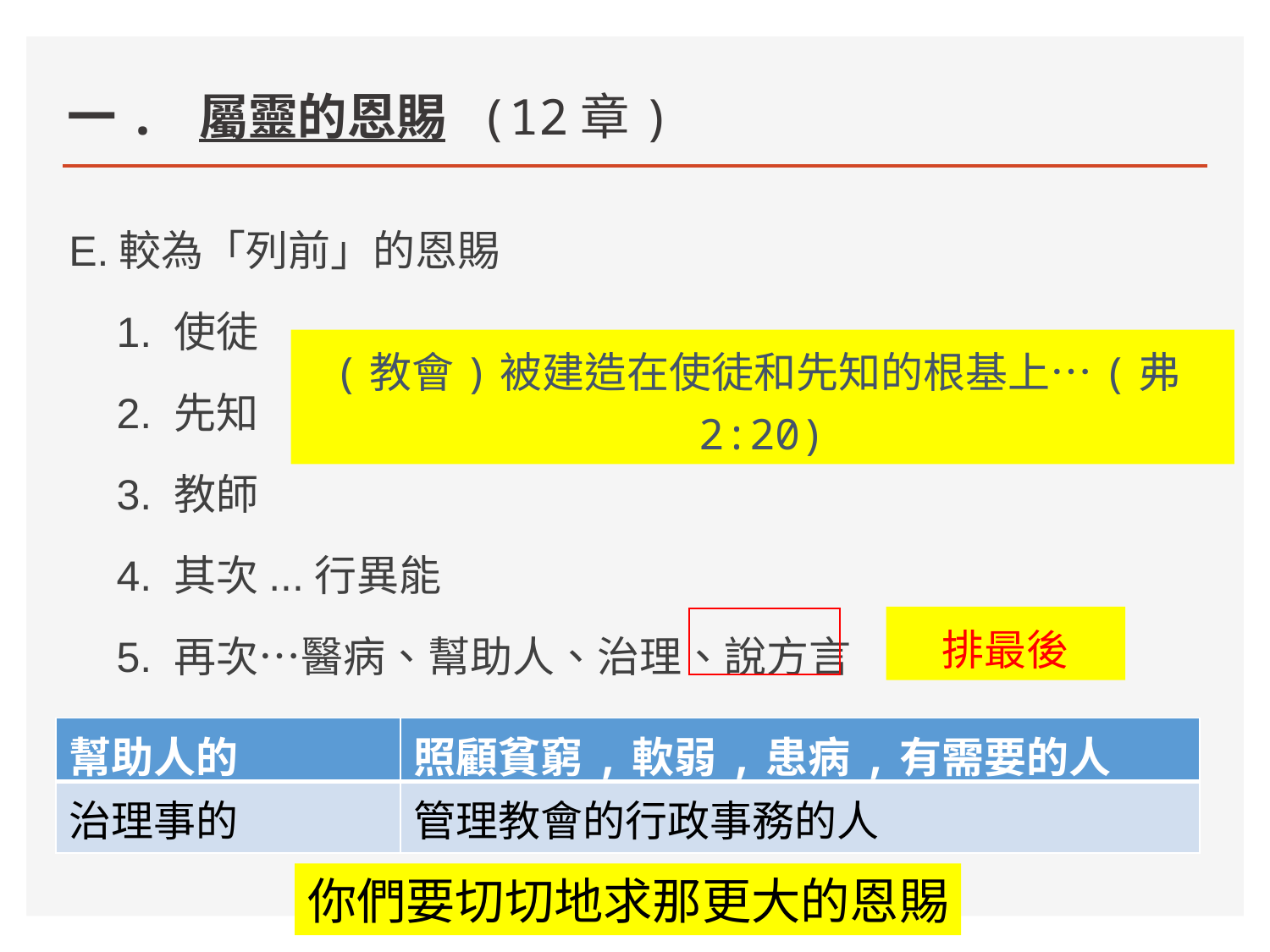

# 一. 屬靈的恩賜  (12章)
E.較為「列前」的恩賜
1. 使徒
2. 先知
3. 教師
4. 其次...行異能
5. 再次…醫病、幫助人、治理、說方言
(教會)被建造在使徒和先知的根基上…(弗2:20)
排最後

| 幫助人的 | 照顧貧窮,軟弱,患病,有需要的人 |
| --- | --- |
| 治理事的 | 管理教會的行政事務的人 |
你們要切切地求那更大的恩賜